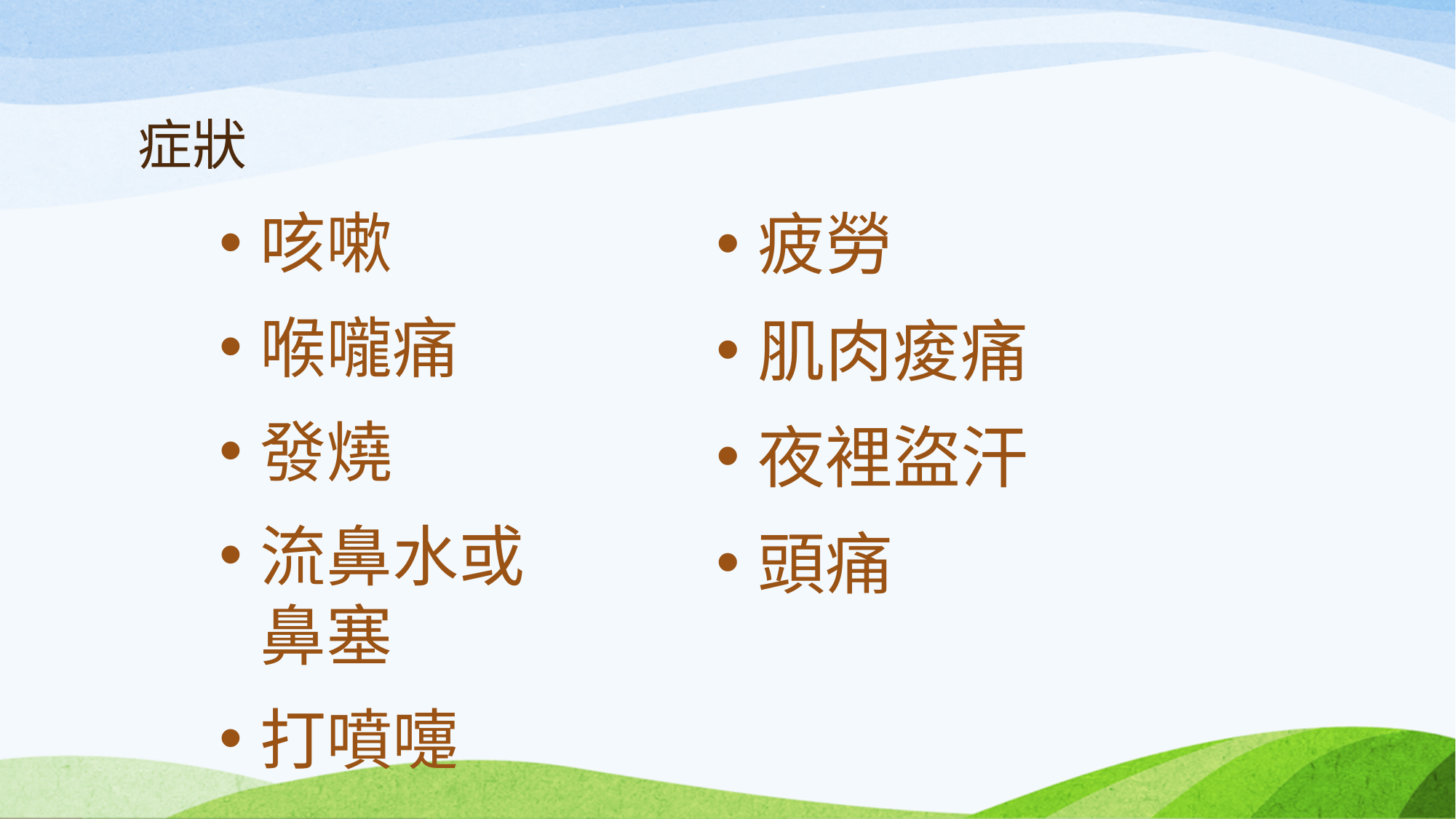

# 症狀
咳嗽
喉嚨痛
發燒
流鼻水或鼻塞
打噴嚏

疲勞
肌肉痠痛
夜裡盜汗
頭痛